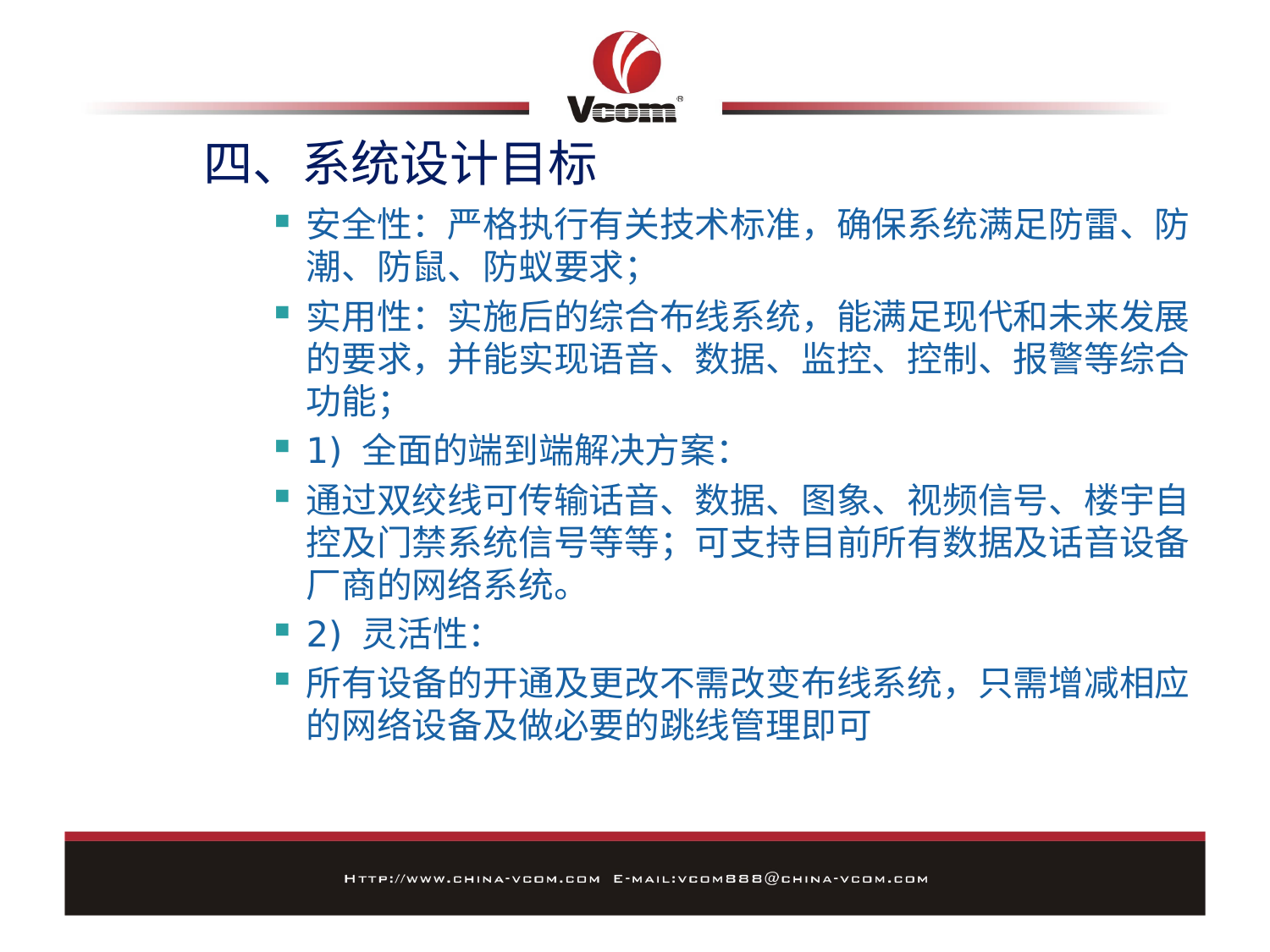

# 四、系统设计目标
安全性：严格执行有关技术标准，确保系统满足防雷、防潮、防鼠、防蚁要求；
实用性：实施后的综合布线系统，能满足现代和未来发展的要求，并能实现语音、数据、监控、控制、报警等综合功能；
1) 全面的端到端解决方案：
通过双绞线可传输话音、数据、图象、视频信号、楼宇自控及门禁系统信号等等；可支持目前所有数据及话音设备厂商的网络系统。
2) 灵活性：
所有设备的开通及更改不需改变布线系统，只需增减相应的网络设备及做必要的跳线管理即可